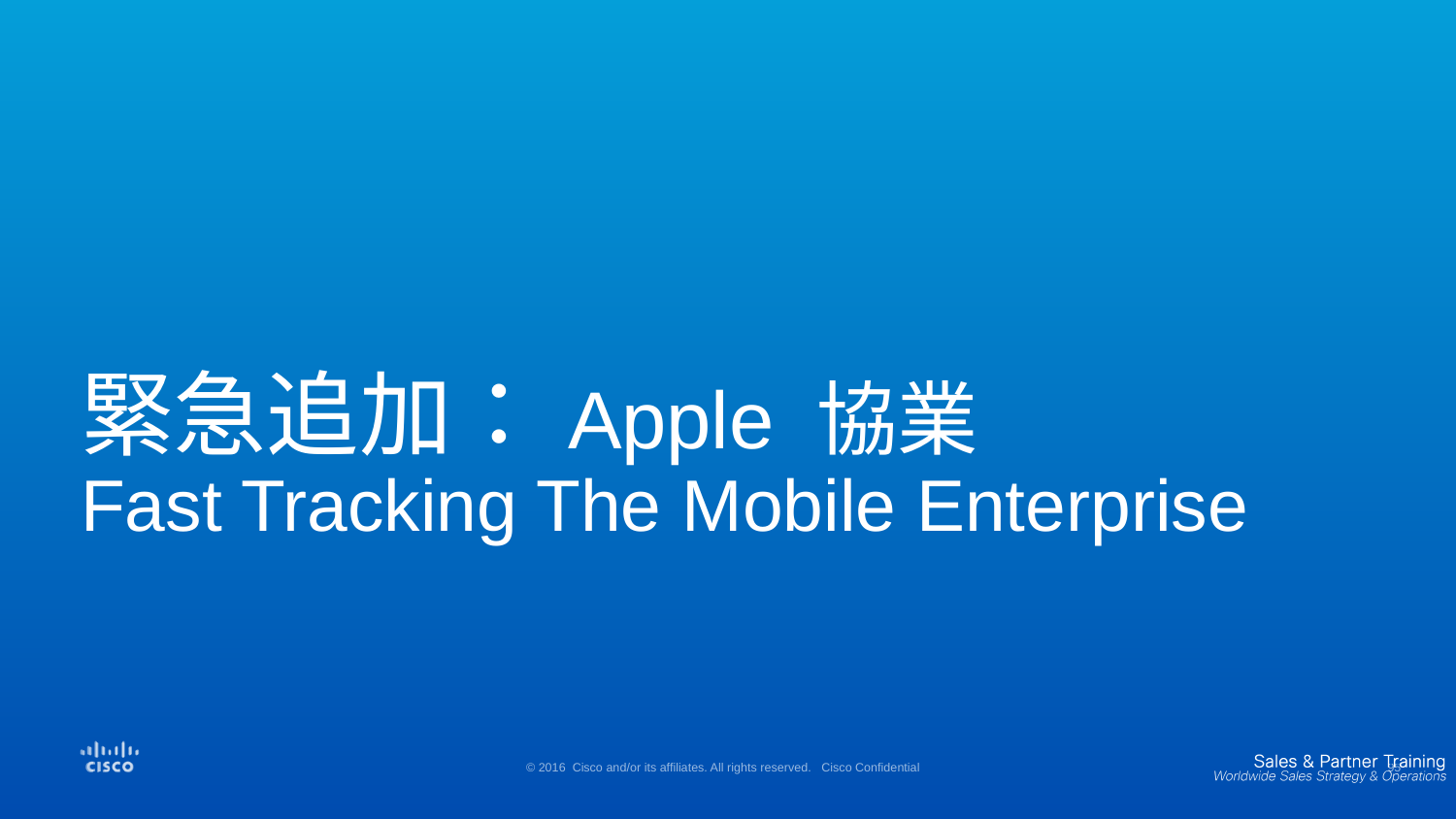

# 緊急追加：Apple 協業 Fast Tracking The Mobile Enterprise